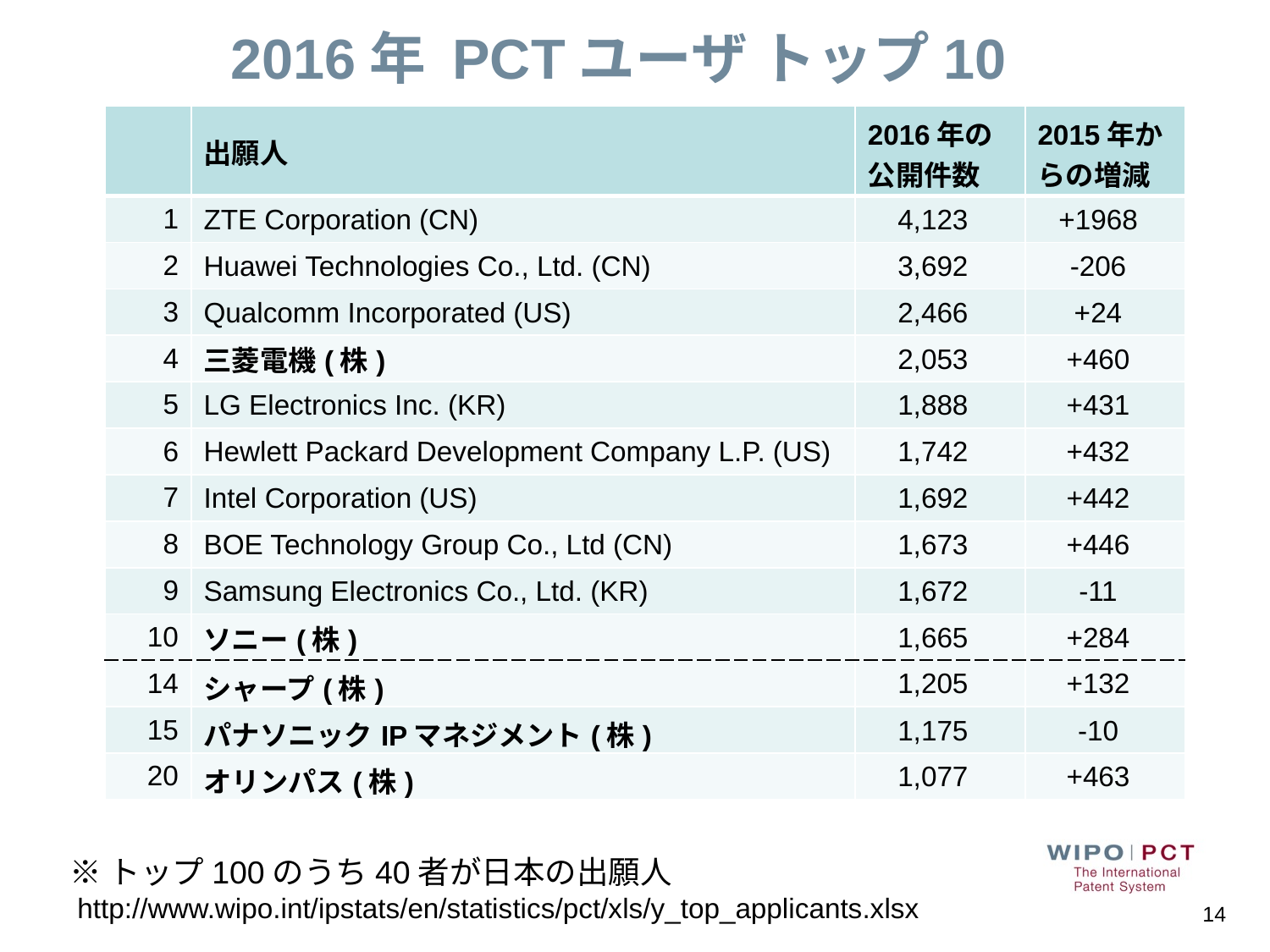

2016年 PCTユーザ トップ10
|  | 出願人 | 2016年の公開件数 | 2015年からの増減 |
| --- | --- | --- | --- |
| 1 | ZTE Corporation (CN) | 4,123 | +1968 |
| 2 | Huawei Technologies Co., Ltd. (CN) | 3,692 | -206 |
| 3 | Qualcomm Incorporated (US) | 2,466 | +24 |
| 4 | 三菱電機(株) | 2,053 | +460 |
| 5 | LG Electronics Inc. (KR) | 1,888 | +431 |
| 6 | Hewlett Packard Development Company L.P. (US) | 1,742 | +432 |
| 7 | Intel Corporation (US) | 1,692 | +442 |
| 8 | BOE Technology Group Co., Ltd (CN) | 1,673 | +446 |
| 9 | Samsung Electronics Co., Ltd. (KR) | 1,672 | -11 |
| 10 | ソニー(株) | 1,665 | +284 |
| 14 | シャープ(株) | 1,205 | +132 |
| 15 | パナソニックIPマネジメント(株) | 1,175 | -10 |
| 20 | オリンパス(株) | 1,077 | +463 |
※トップ100のうち40者が日本の出願人
http://www.wipo.int/ipstats/en/statistics/pct/xls/y_top_applicants.xlsx